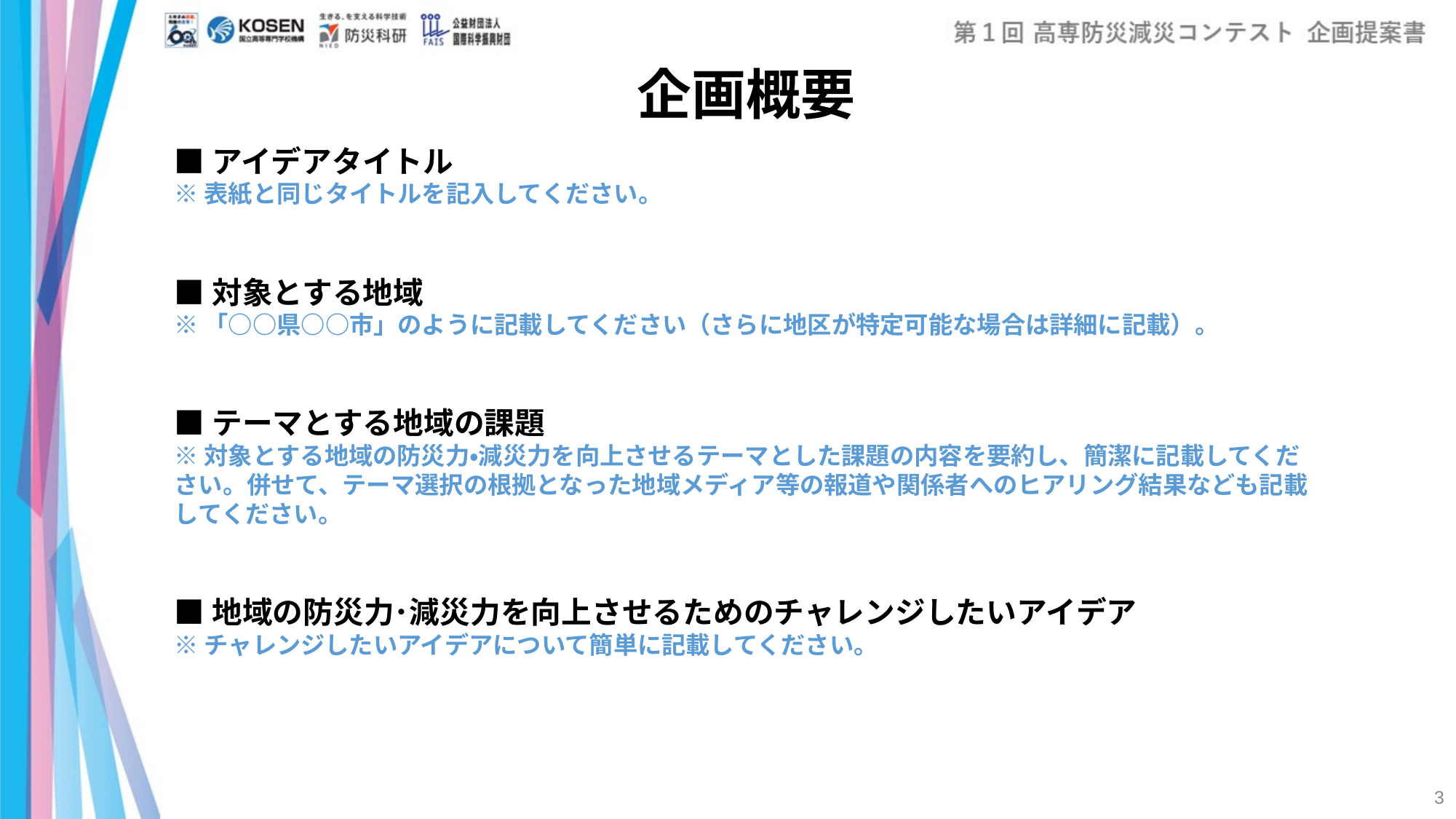

企画概要
■アイデアタイトル
※表紙と同じタイトルを記入してください。

■対象とする地域
※「○○県○○市」のように記載してください（さらに地区が特定可能な場合は詳細に記載）。

■テーマとする地域の課題
※対象とする地域の防災力・減災力を向上させるテーマとした課題の内容を要約し、簡潔に記載してください。併せて、テーマ選択の根拠となった地域メディア等の報道や関係者へのヒアリング結果なども記載してください。

■地域の防災力･減災力を向上させるためのチャレンジしたいアイデア
※チャレンジしたいアイデアについて簡単に記載してください。

3